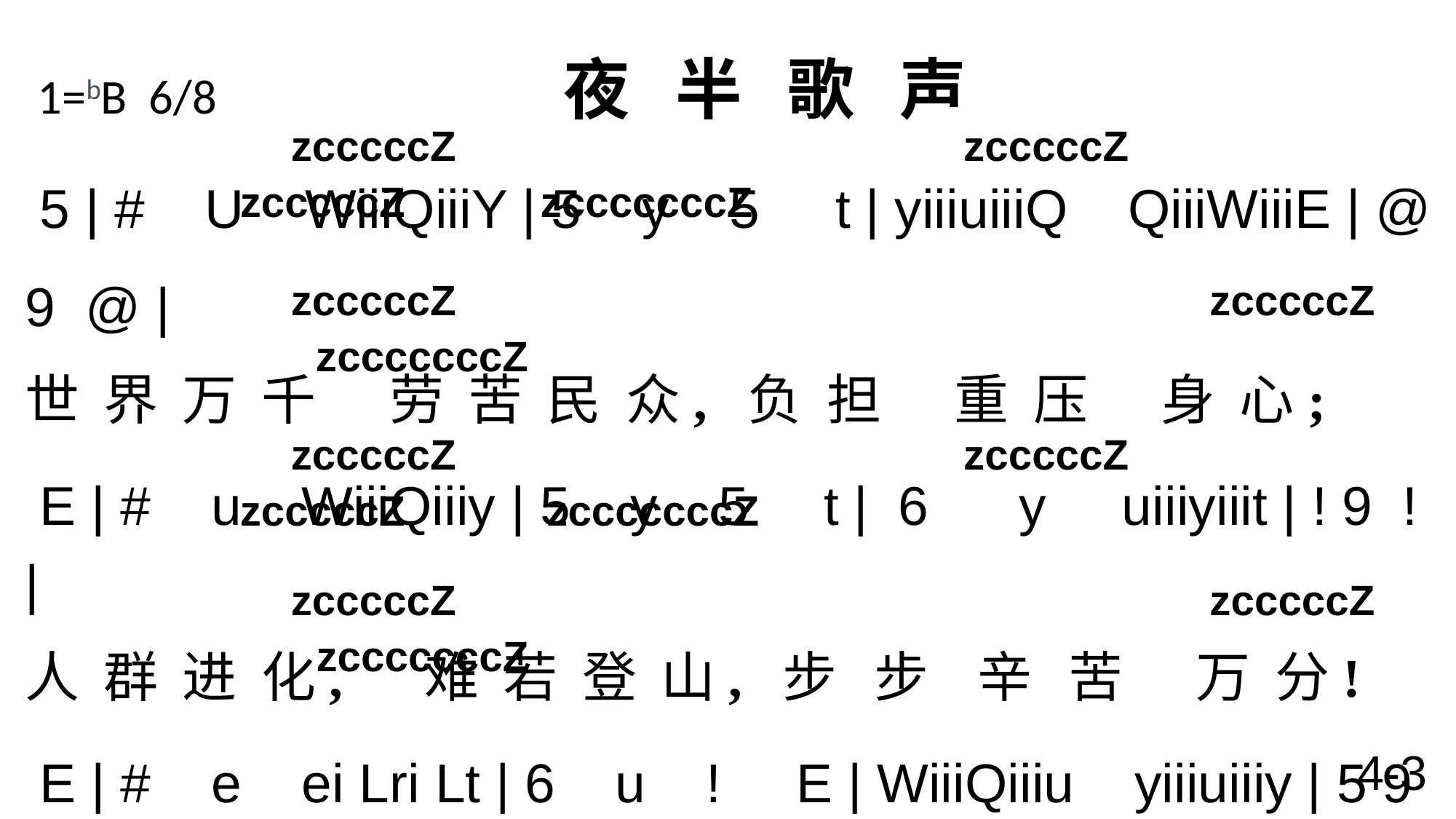

1=bB  6/8                                  夜   半   歌   声
     zcccccZ                                           zcccccZ            zcccccZ            zcccccccZ
 5 | #    U    WiiiQiiiY | 5    y    5     t | yiiiuiiiQ    QiiiWiiiE | @ 9  @ |
世  界  万  千      劳  苦  民  众,  负  担      重  压      身  心;
 E | #    u    WiiiQiiiy | 5    y    5     t |  6      y     uiiiyiiit | ! 9  ! |
人  群  进  化,     难  若  登  山,  步   步    辛   苦      万  分!
 E | #    e    ei Lri Lt | 6    u    !     E | WiiiQiiiu    yiiiuiiiy | 5 9  5 |
当  知  所  望      黄  金  时  代,  不  久      便  要      来  临;
 t | #    u    WiiiQiiiy | 5    y    5     t |  6      y     uiiiyiiit | ! 9  ! \
崎  岖  道 上,      请  息  片  时,  静   听    天   使      歌  声。
     zcccccZ                                                                zcccccZ            zcccccccZ
     zcccccZ                                           zcccccZ            zcccccZ            zcccccccZ
     zcccccZ                                                                zcccccZ            zcccccccZ
4-3